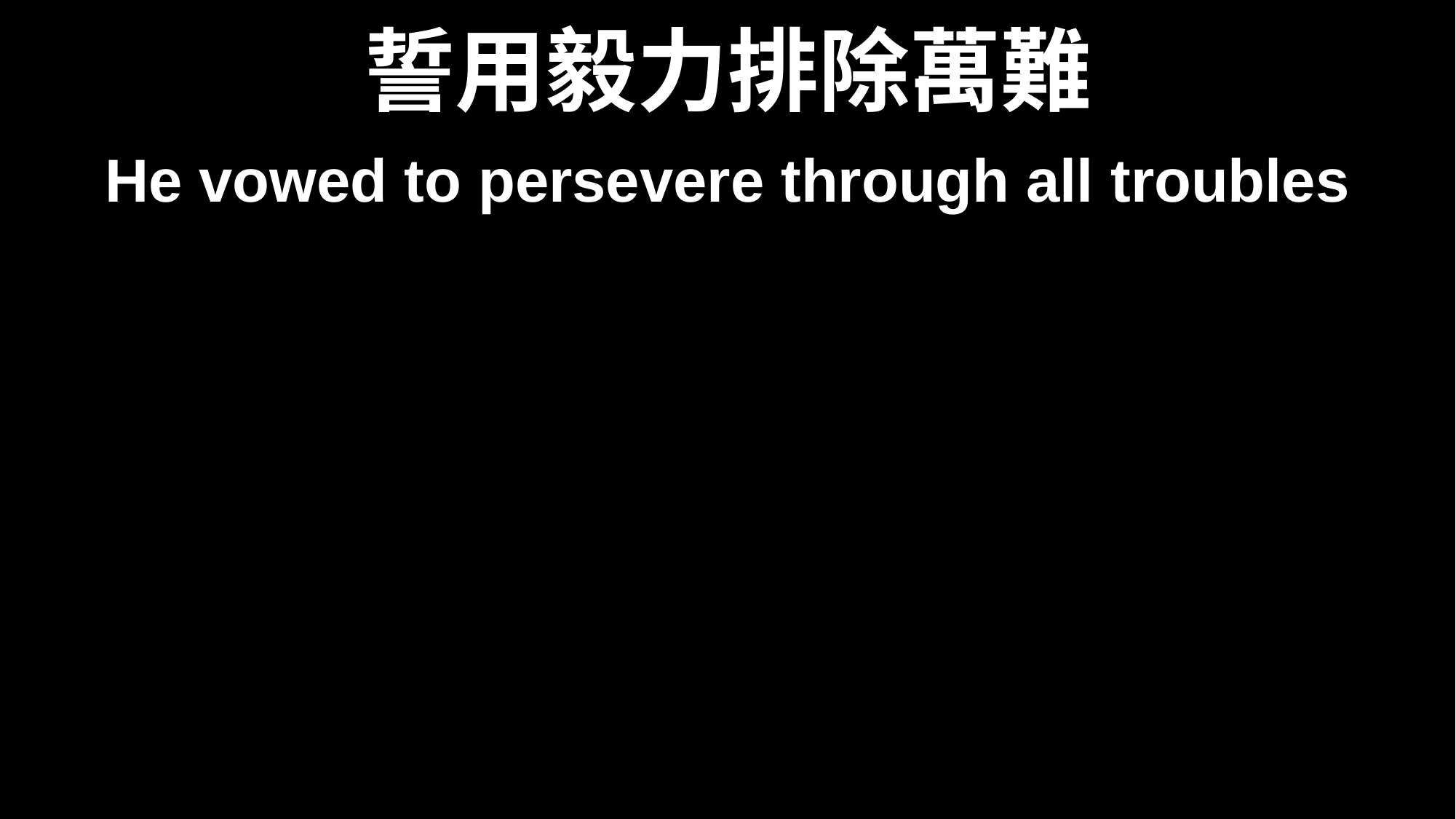

# 誓用毅力排除萬難
He vowed to persevere through all troubles